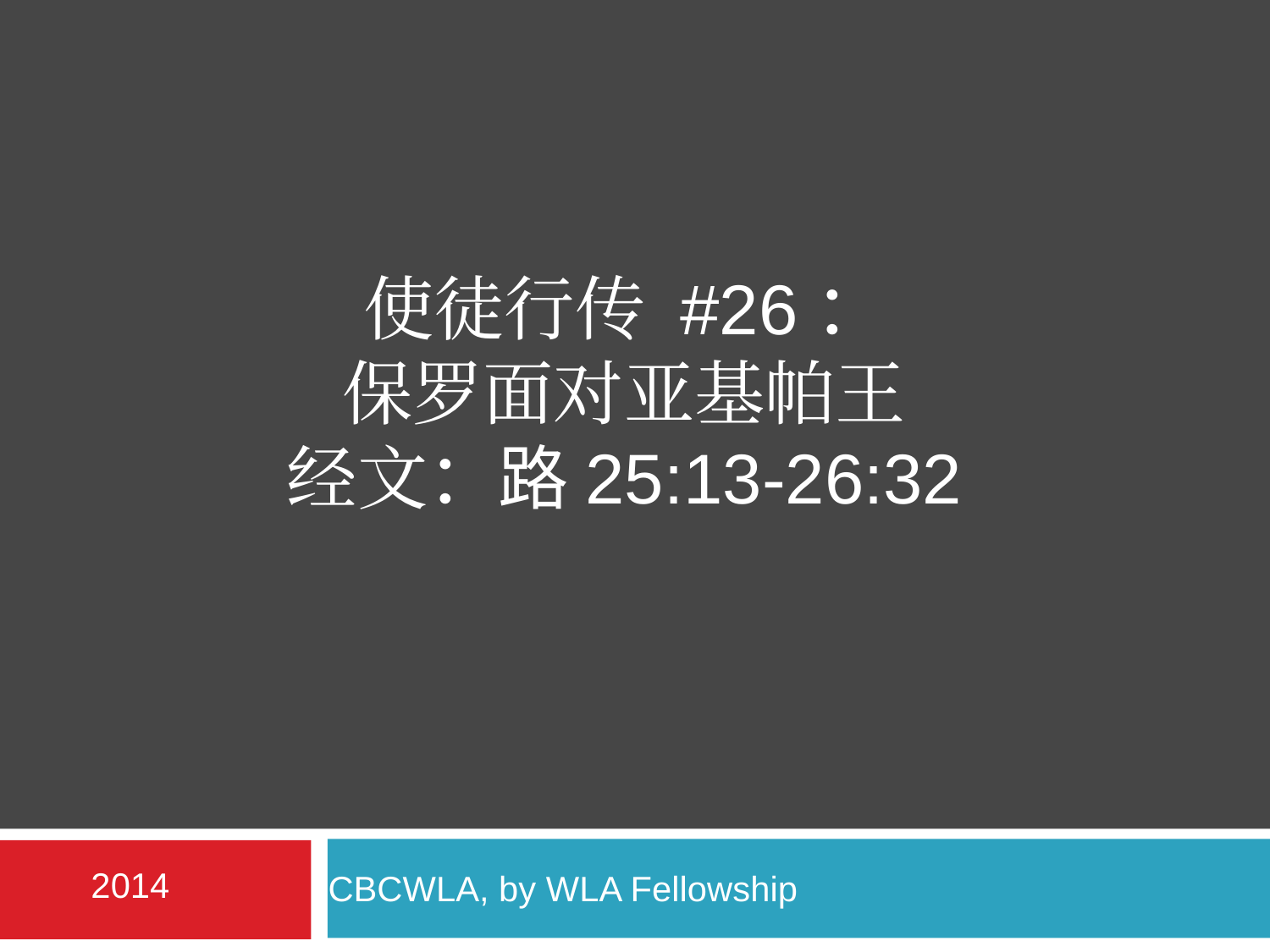

使徒行传 #26：
保罗面对亚基帕王
经文：路25:13-26:32
CBCWLA, by WLA Fellowship
2014